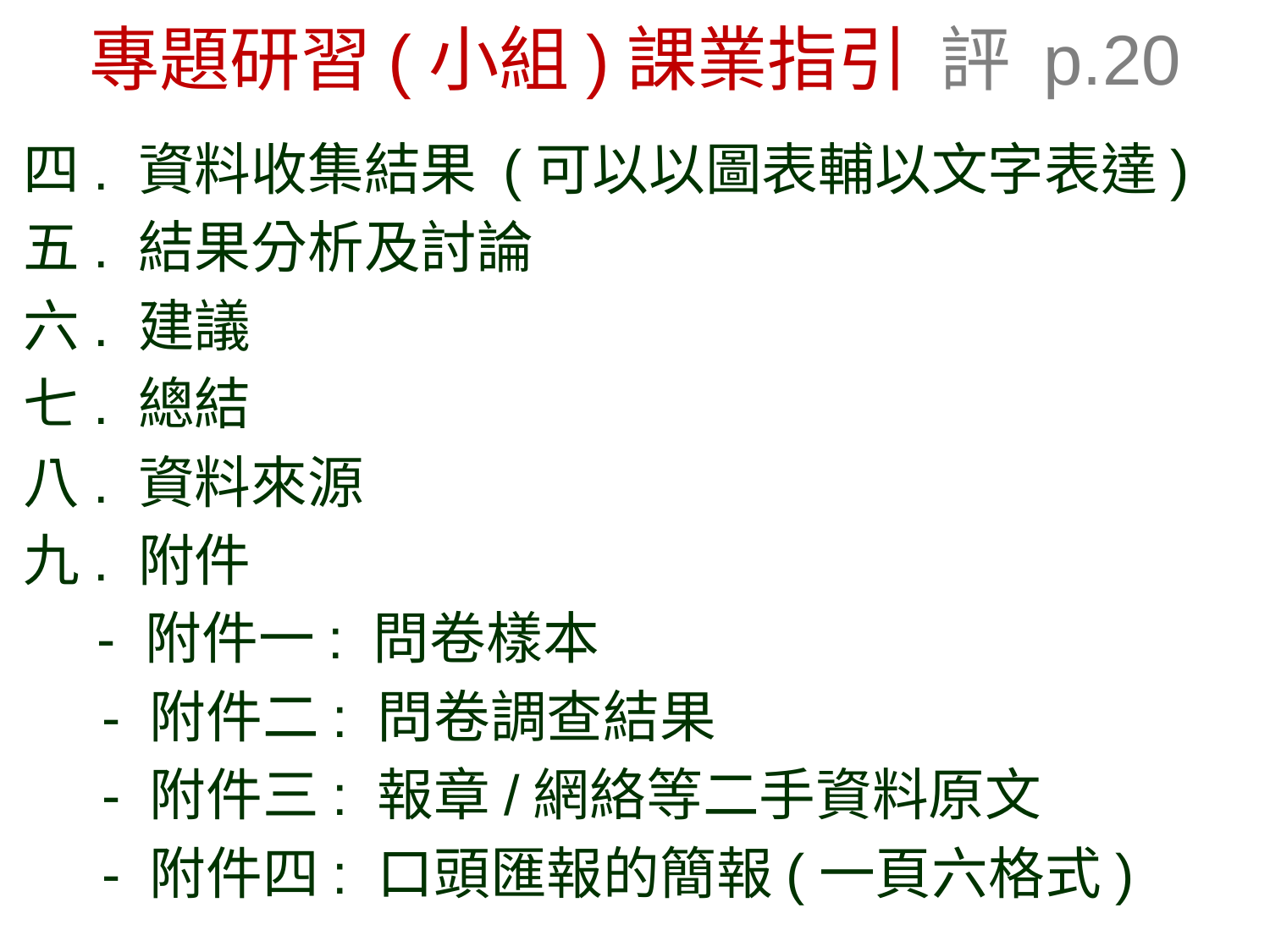

# 專題研習(小組)課業指引  評 p.20
四. 資料收集結果 (可以以圖表輔以文字表達)
五. 結果分析及討論
六. 建議
七. 總結
八. 資料來源
九. 附件
	- 附件一: 問卷樣本
     - 附件二: 問卷調查結果
     - 附件三: 報章/網絡等二手資料原文
     - 附件四: 口頭匯報的簡報(一頁六格式)